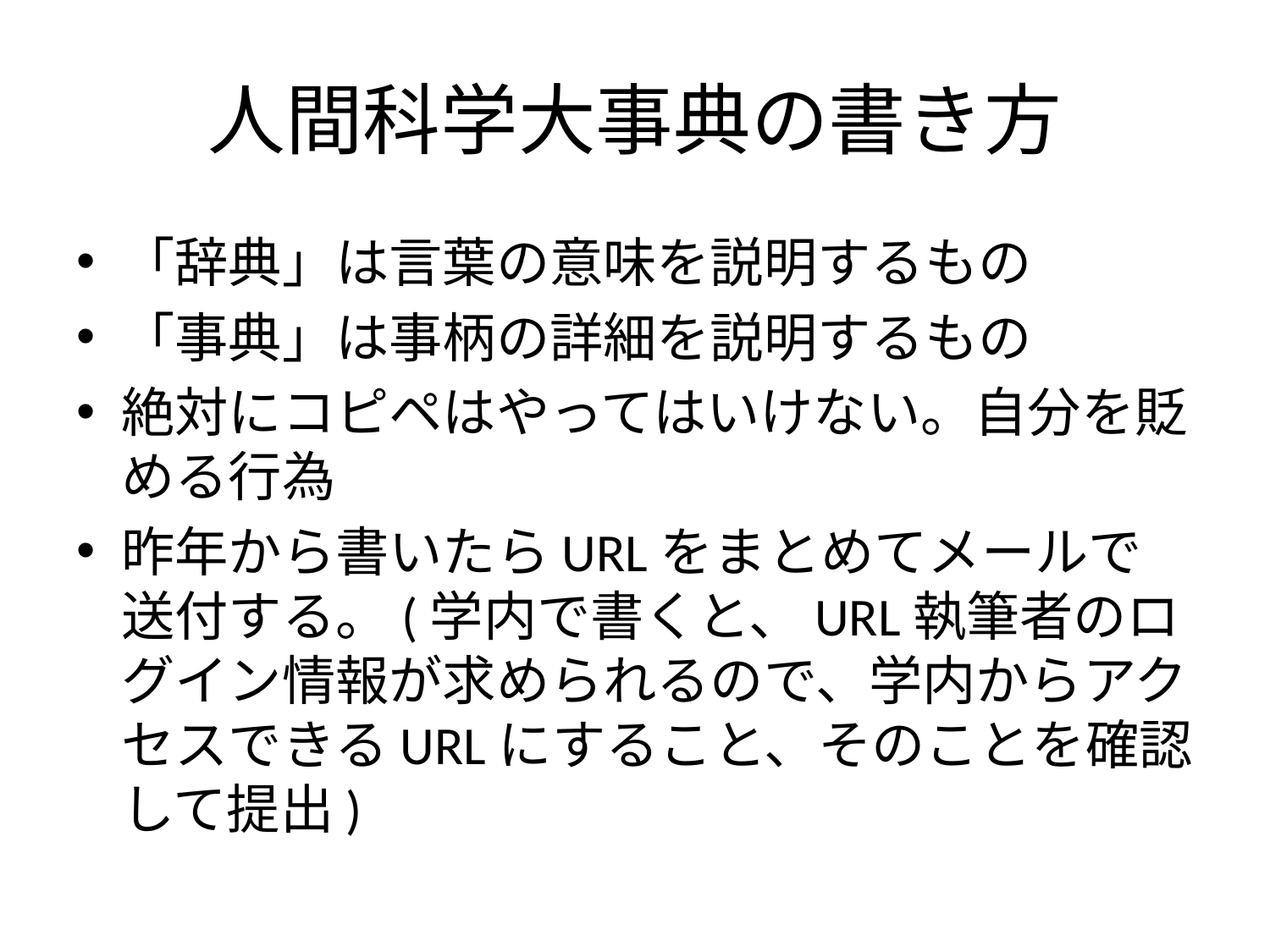

# 人間科学大事典の書き方
「辞典」は言葉の意味を説明するもの
「事典」は事柄の詳細を説明するもの
絶対にコピペはやってはいけない。自分を貶める行為
昨年から書いたらURLをまとめてメールで送付する。(学内で書くと、URL執筆者のログイン情報が求められるので、学内からアクセスできるURLにすること、そのことを確認して提出)